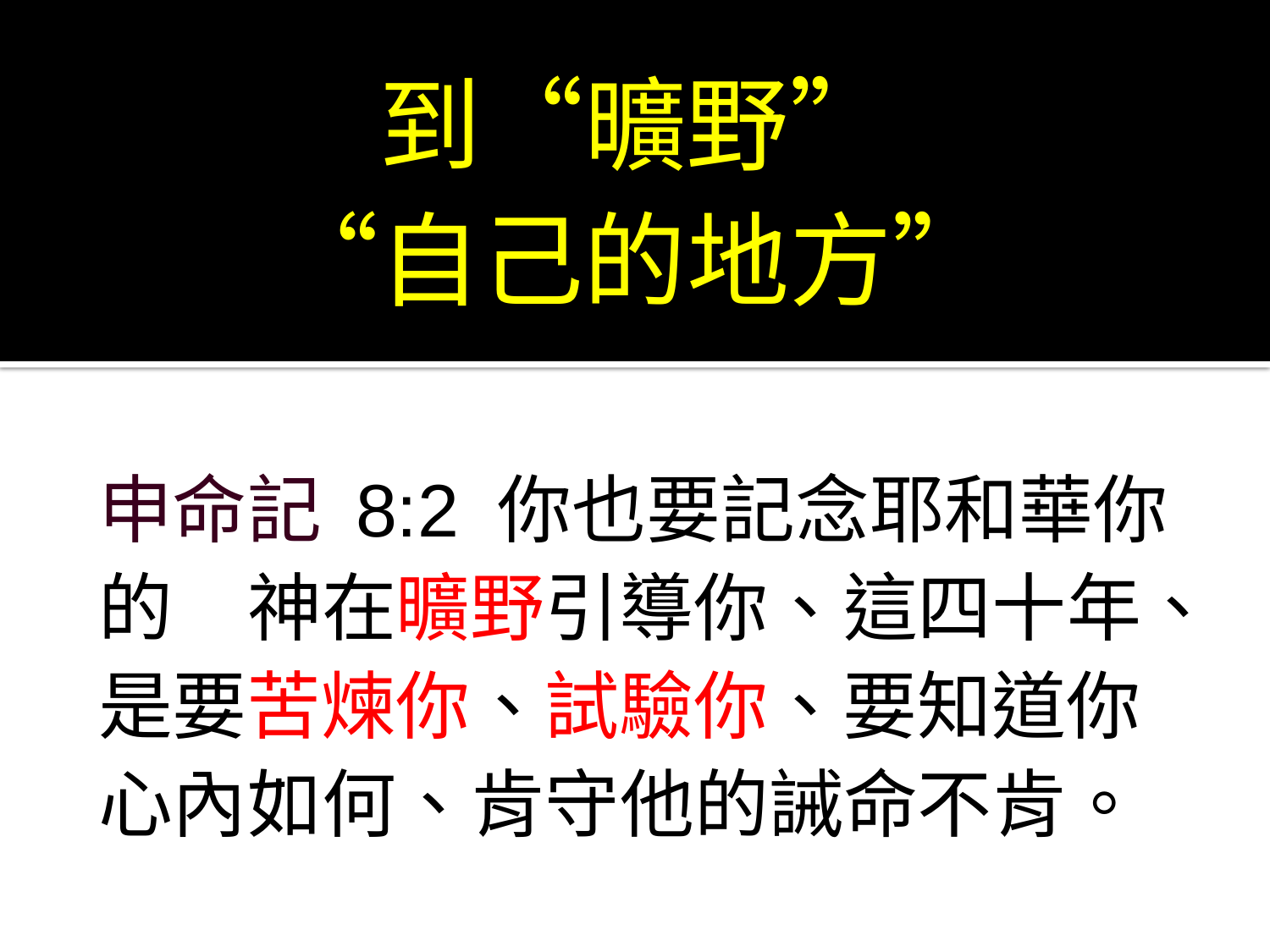

# 到“曠野” “自己的地方”
申命記 8:2 你也要記念耶和華你的　神在曠野引導你、這四十年、是要苦煉你、試驗你、要知道你心內如何、肯守他的誡命不肯。